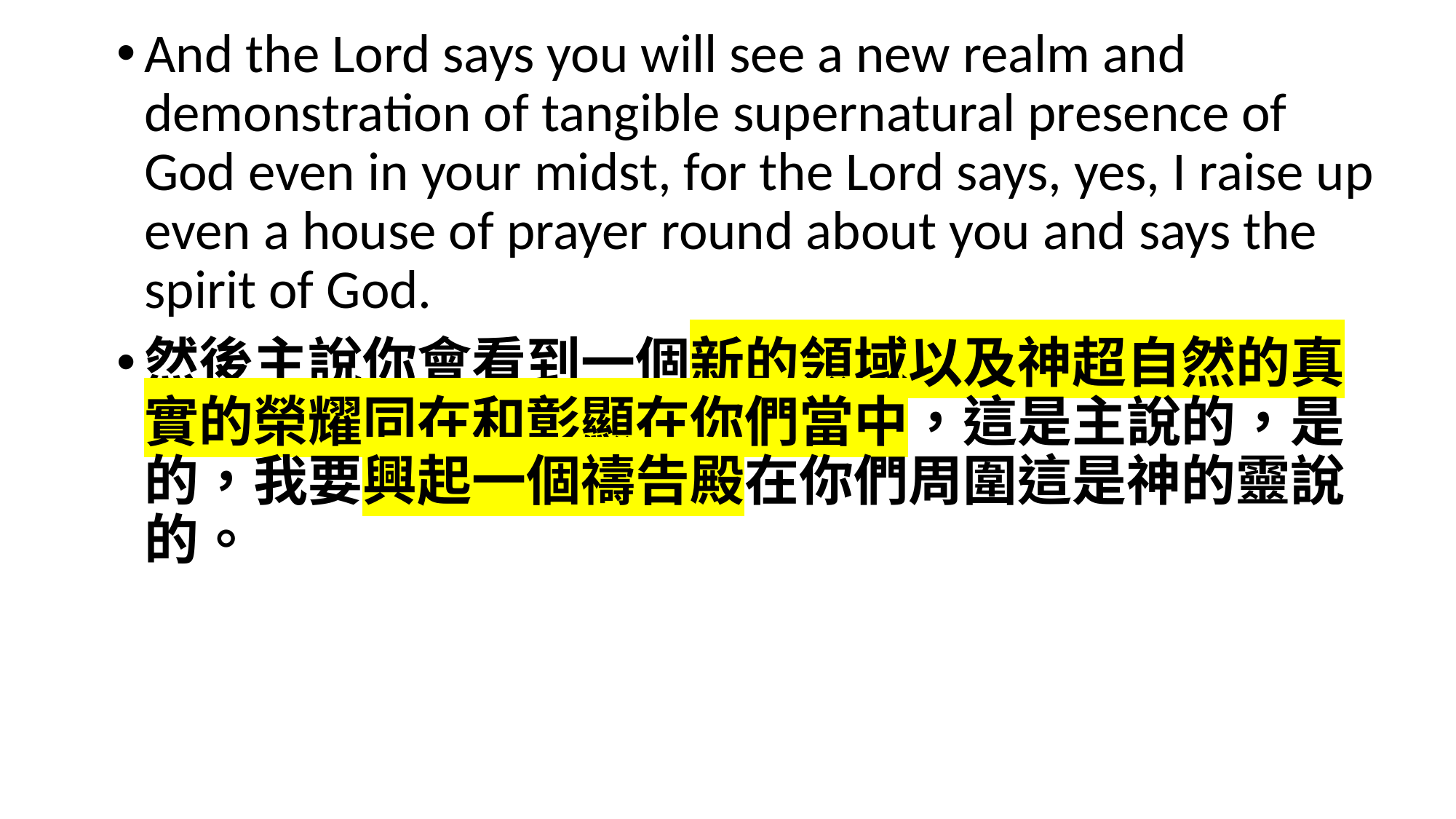

And the Lord says you will see a new realm and demonstration of tangible supernatural presence of God even in your midst, for the Lord says, yes, I raise up even a house of prayer round about you and says the spirit of God.
然後主說你會看到一個新的領域以及神超自然的真實的榮耀同在和彰顯在你們當中，這是主說的，是的，我要興起一個禱告殿在你們周圍這是神的靈說的。